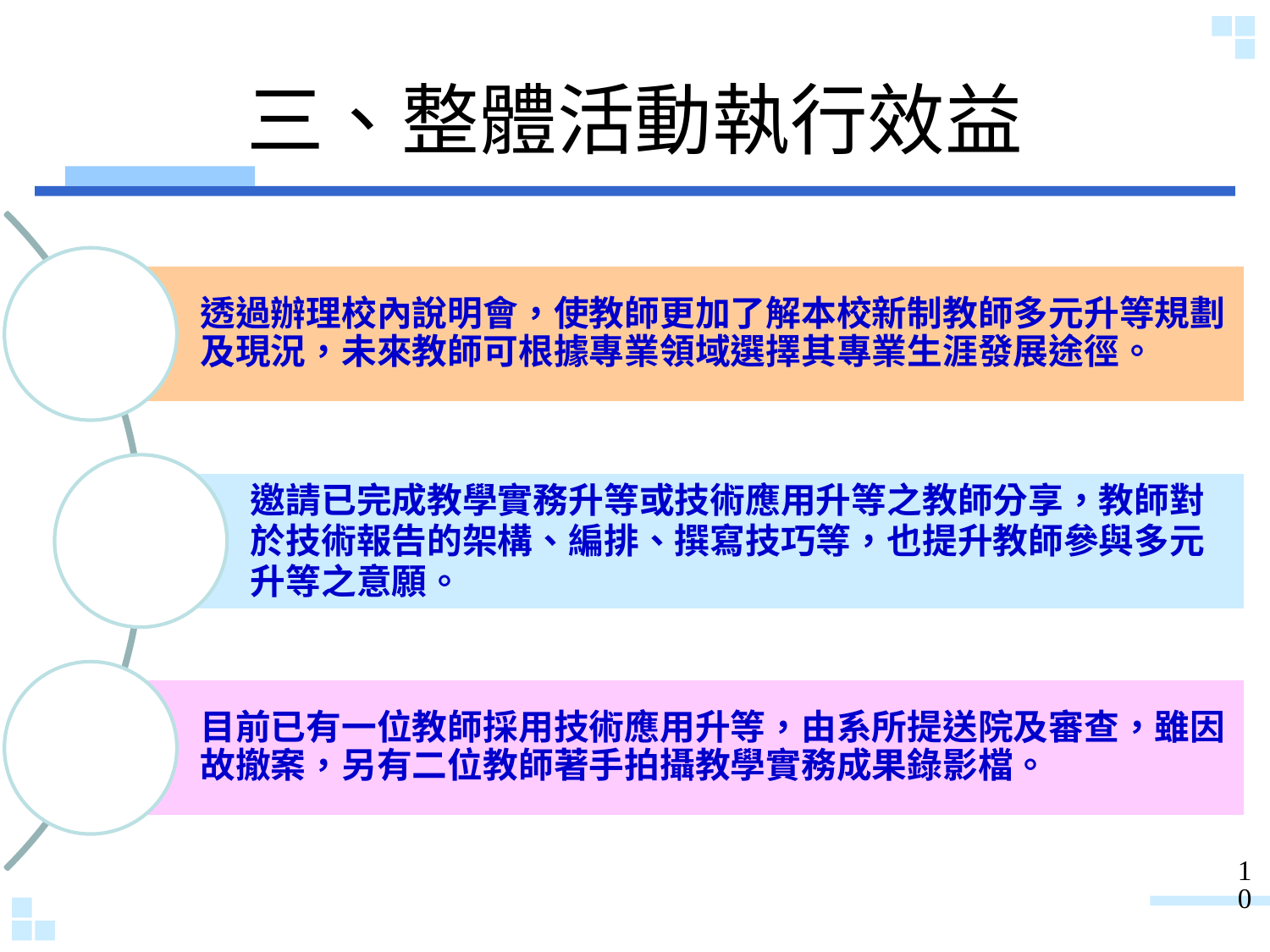

# 三、整體活動執行效益
透過辦理校內說明會，使教師更加了解本校新制教師多元升等規劃及現況，未來教師可根據專業領域選擇其專業生涯發展途徑。
邀請已完成教學實務升等或技術應用升等之教師分享，教師對於技術報告的架構、編排、撰寫技巧等，也提升教師參與多元升等之意願。
目前已有一位教師採用技術應用升等，由系所提送院及審查，雖因故撤案，另有二位教師著手拍攝教學實務成果錄影檔。
10